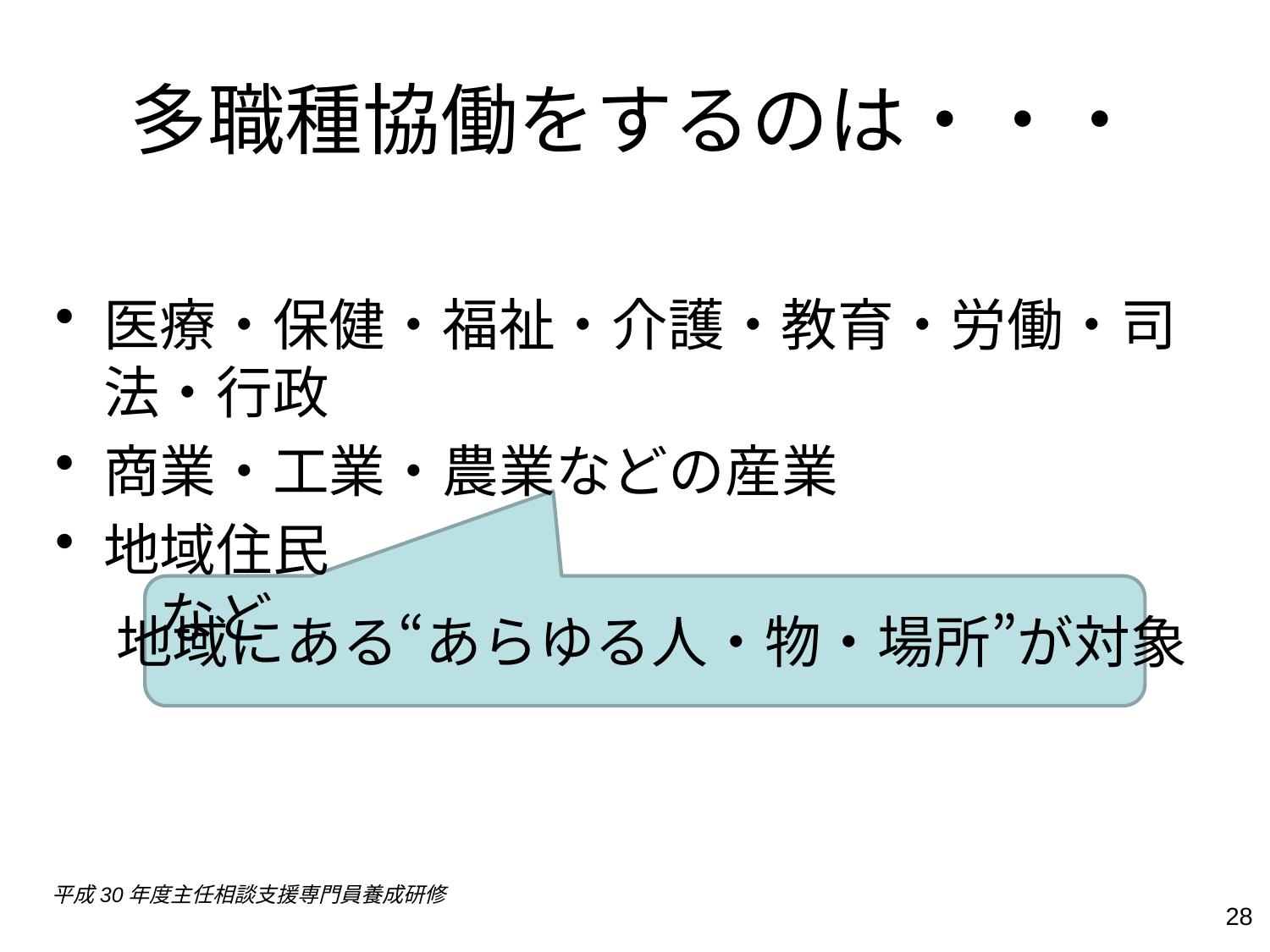

# 多職種協働をするのは・・・
医療・保健・福祉・介護・教育・労働・司法・行政
商業・工業・農業などの産業
地域住民　　　　　　　　　　　　　　　　　など

地域にある“あらゆる人・物・場所”が対象
平成30年度主任相談支援専門員養成研修
28